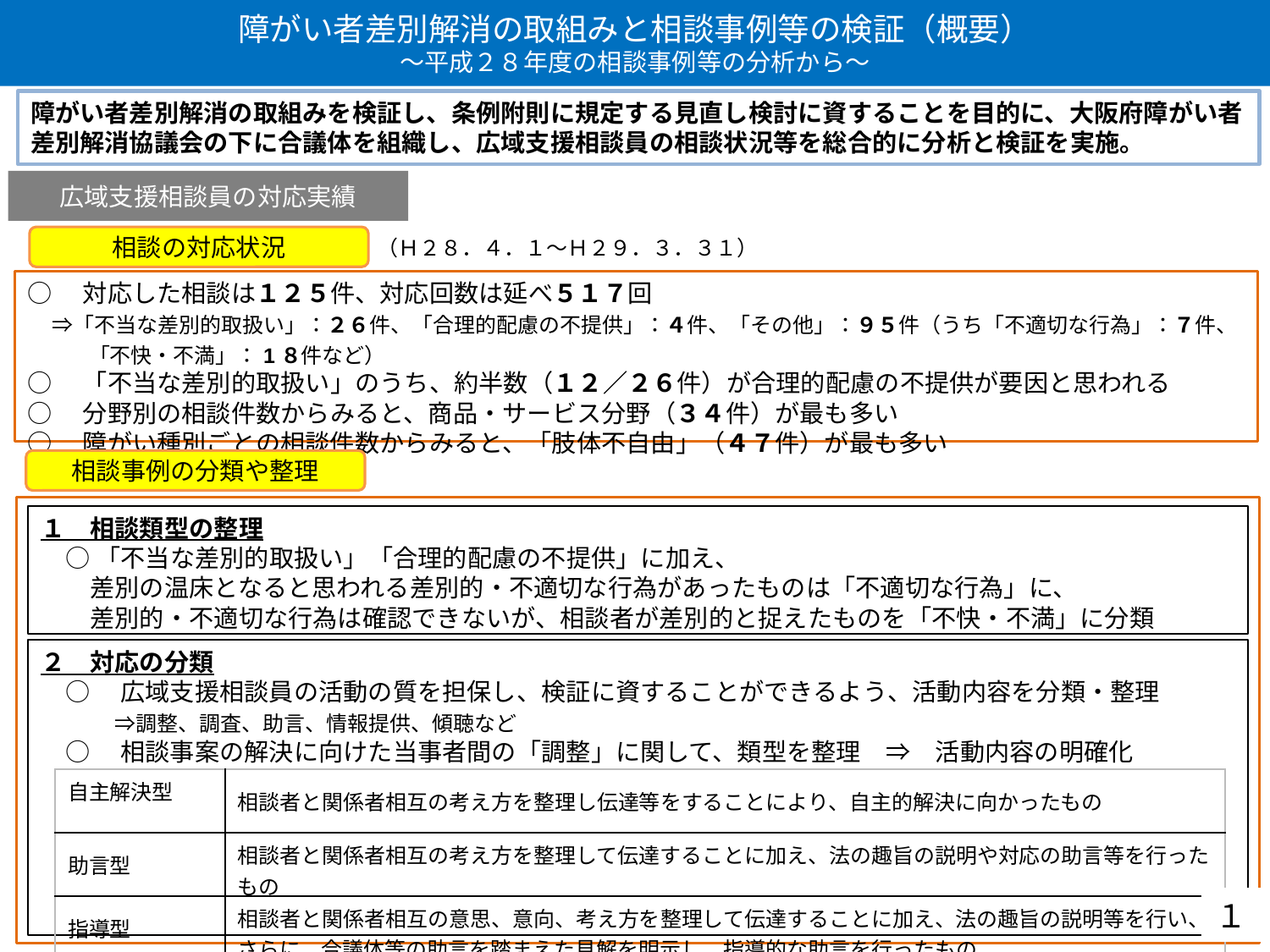

障がい者差別解消の取組みと相談事例等の検証（概要）
～平成２８年度の相談事例等の分析から～
障がい者差別解消の取組みを検証し、条例附則に規定する見直し検討に資することを目的に、大阪府障がい者差別解消協議会の下に合議体を組織し、広域支援相談員の相談状況等を総合的に分析と検証を実施。
広域支援相談員の対応実績
相談の対応状況
（Ｈ２８．４．１～Ｈ２９．３．３１）
○　対応した相談は１２５件、対応回数は延べ５１７回
　⇒「不当な差別的取扱い」：２６件、「合理的配慮の不提供」：４件、「その他」：９５件（うち「不適切な行為」：７件、「不快・不満」：1８件など）
○　「不当な差別的取扱い」のうち、約半数（１２／２６件）が合理的配慮の不提供が要因と思われる
○　分野別の相談件数からみると、商品・サービス分野（３４件）が最も多い
○　障がい種別ごとの相談件数からみると、「肢体不自由」（４７件）が最も多い
相談事例の分類や整理

１　相談類型の整理
○「不当な差別的取扱い」「合理的配慮の不提供」に加え、
　差別の温床となると思われる差別的・不適切な行為があったものは「不適切な行為」に、
　差別的・不適切な行為は確認できないが、相談者が差別的と捉えたものを「不快・不満」に分類

２　対応の分類
○　広域支援相談員の活動の質を担保し、検証に資することができるよう、活動内容を分類・整理
　　⇒調整、調査、助言、情報提供、傾聴など
○　相談事案の解決に向けた当事者間の「調整」に関して、類型を整理　⇒　活動内容の明確化

| 自主解決型 | 相談者と関係者相互の考え方を整理し伝達等をすることにより、自主的解決に向かったもの |
| --- | --- |
| 助言型 | 相談者と関係者相互の考え方を整理して伝達することに加え、法の趣旨の説明や対応の助言等を行ったもの |
| 指導型 | 相談者と関係者相互の意思、意向、考え方を整理して伝達することに加え、法の趣旨の説明等を行い、さらに、合議体等の助言を踏まえた見解を明示し、指導的な助言を行ったもの |
１